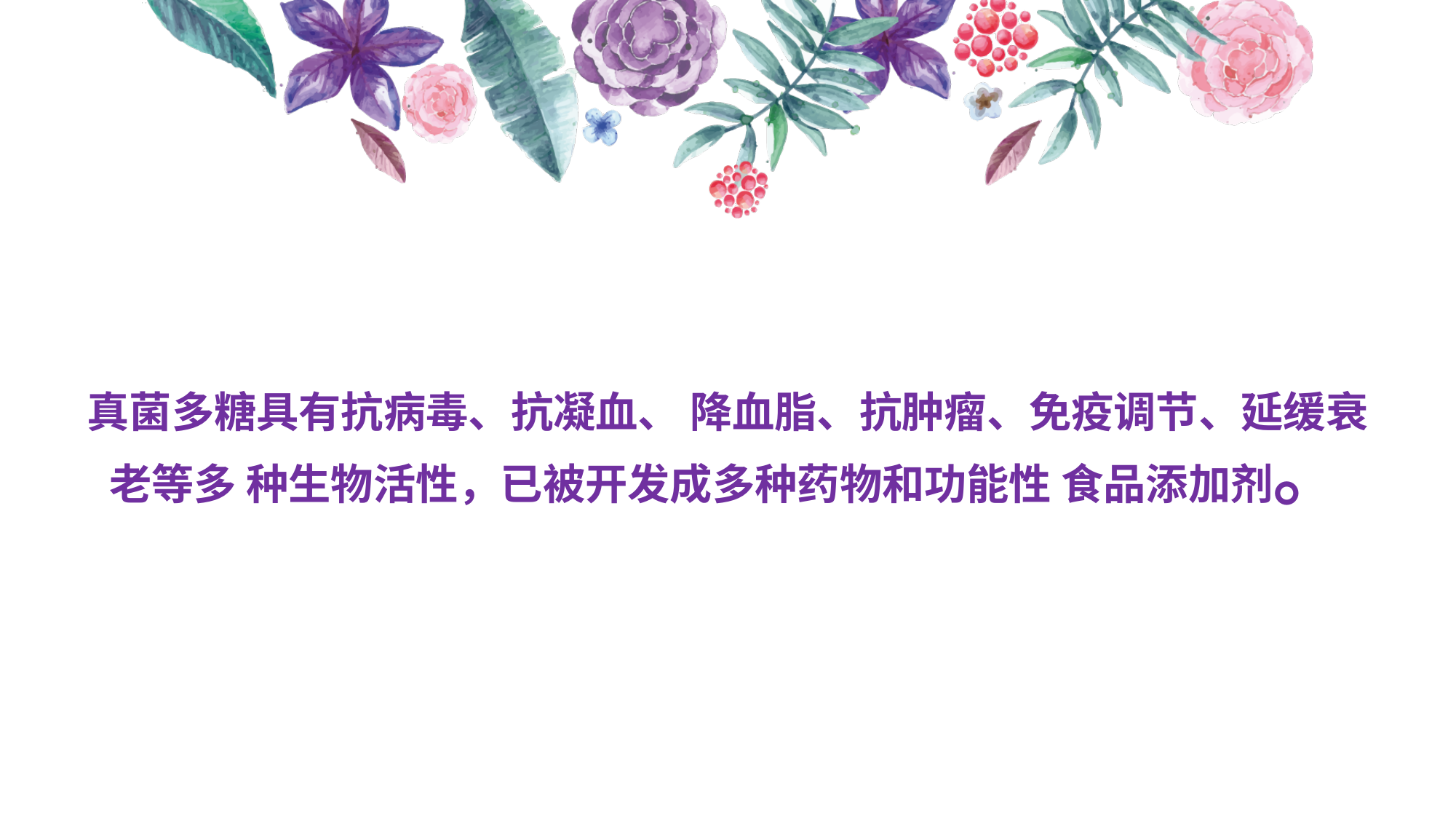

# 真菌多糖具有抗病毒、抗凝血、 降血脂、抗肿瘤、免疫调节、延缓衰老等多 种生物活性，已被开发成多种药物和功能性 食品添加剂。